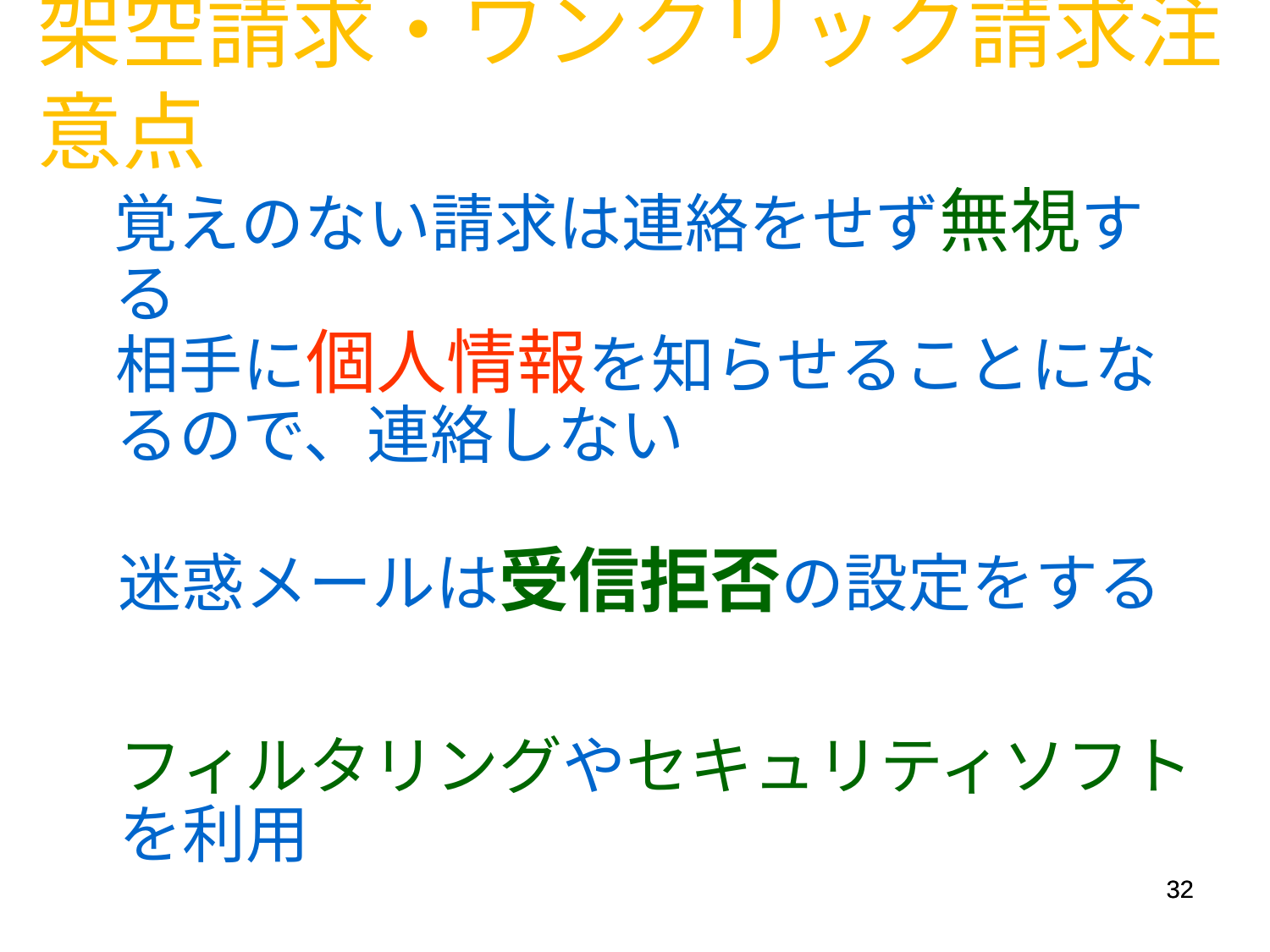

架空請求・ワンクリック請求注意点
覚えのない請求は連絡をせず無視する
相手に個人情報を知らせることになるので、連絡しない
迷惑メールは受信拒否の設定をする

フィルタリングやセキュリティソフトを利用

32
32